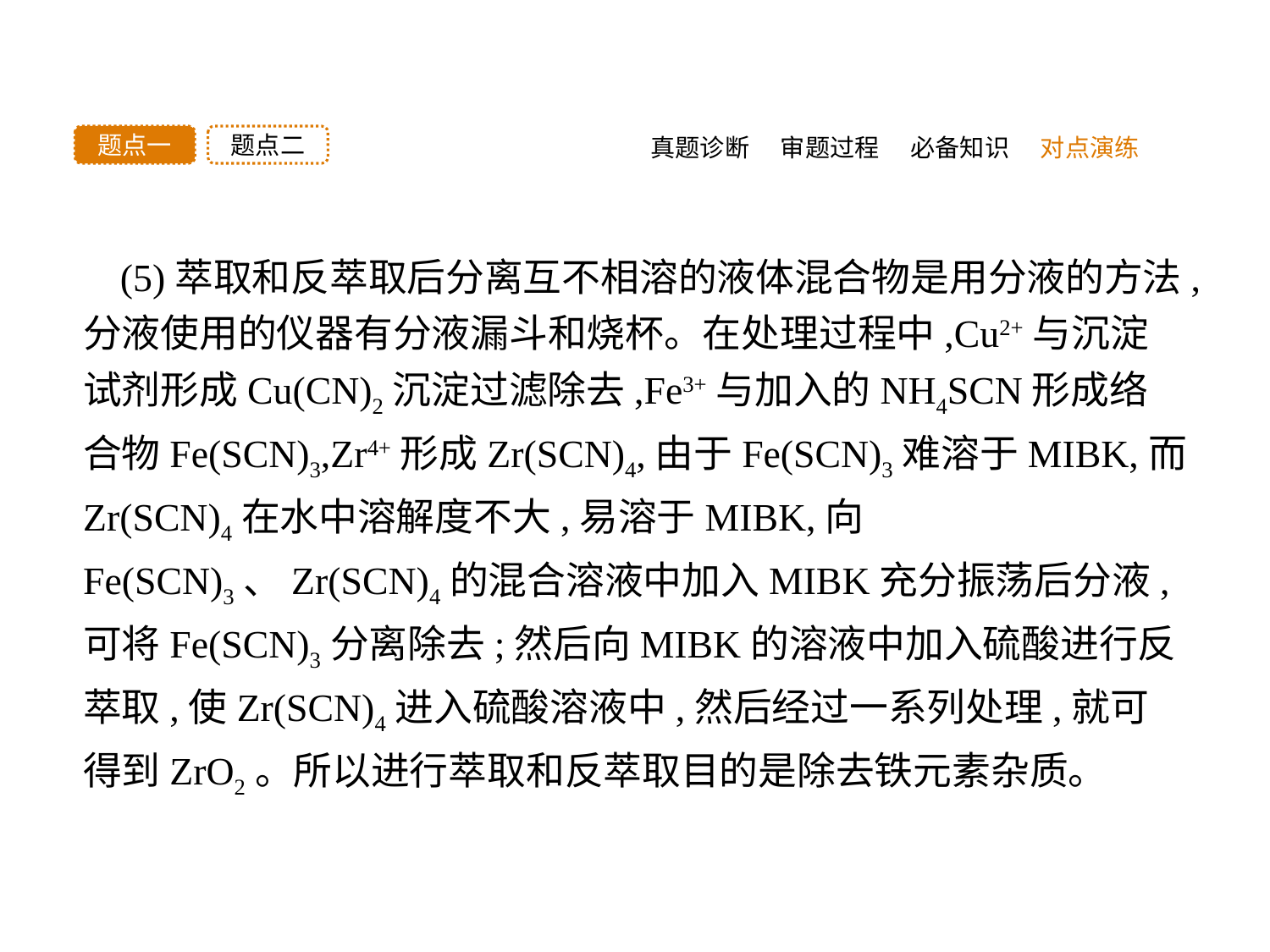

真题诊断
题点二
题点一
审题过程
必备知识
对点演练
(5)萃取和反萃取后分离互不相溶的液体混合物是用分液的方法,分液使用的仪器有分液漏斗和烧杯。在处理过程中,Cu2+与沉淀试剂形成Cu(CN)2沉淀过滤除去,Fe3+与加入的NH4SCN形成络合物Fe(SCN)3,Zr4+形成Zr(SCN)4,由于Fe(SCN)3难溶于MIBK,而Zr(SCN)4在水中溶解度不大,易溶于MIBK,向Fe(SCN)3、Zr(SCN)4的混合溶液中加入MIBK充分振荡后分液,可将Fe(SCN)3分离除去;然后向MIBK的溶液中加入硫酸进行反萃取,使Zr(SCN)4进入硫酸溶液中,然后经过一系列处理,就可得到ZrO2。所以进行萃取和反萃取目的是除去铁元素杂质。